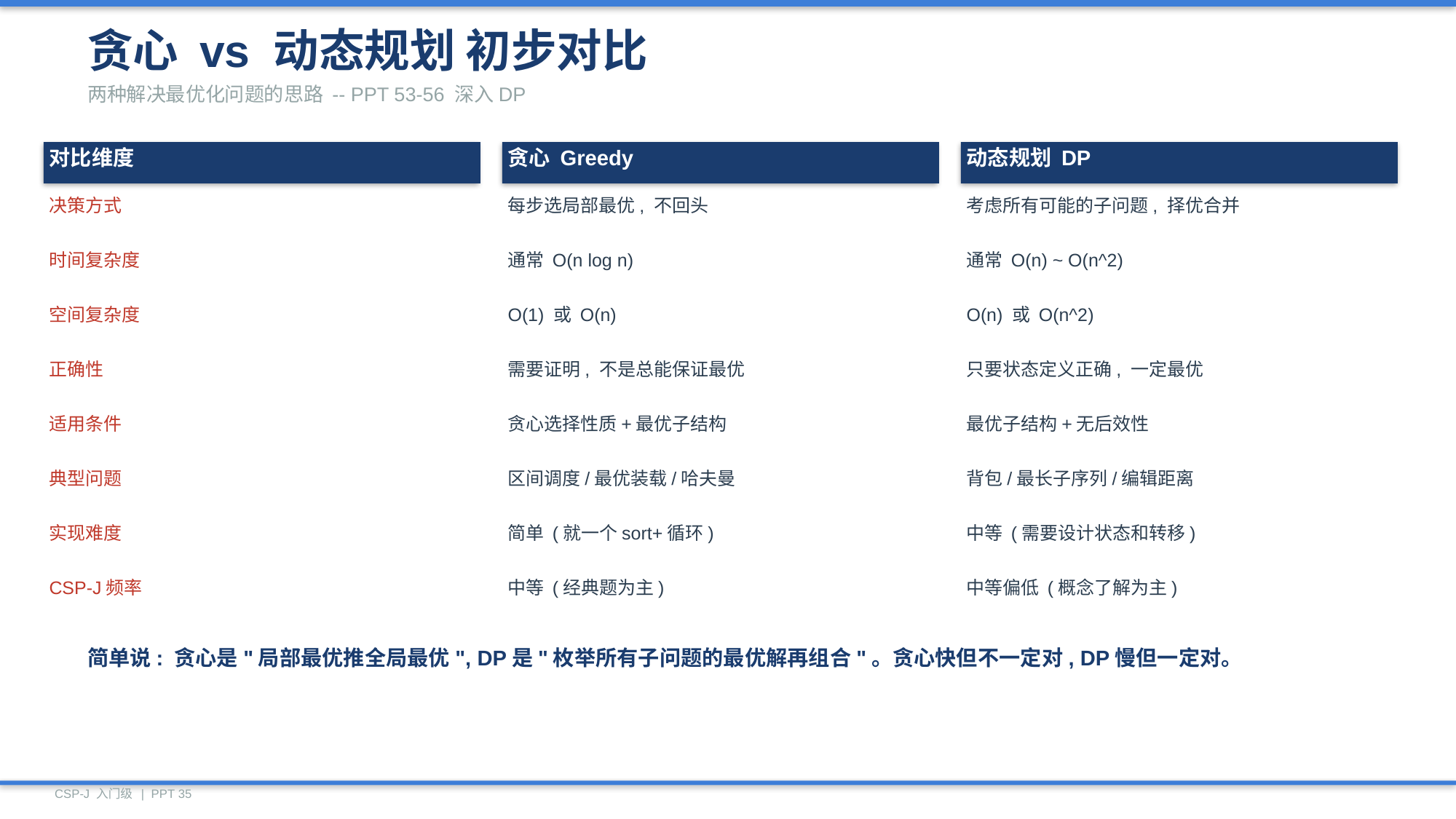

贪心 vs 动态规划 初步对比
两种解决最优化问题的思路 -- PPT 53-56 深入DP

对比维度
贪心 Greedy
动态规划 DP
决策方式
每步选局部最优, 不回头
考虑所有可能的子问题, 择优合并
时间复杂度
通常 O(n log n)
通常 O(n) ~ O(n^2)
空间复杂度
O(1) 或 O(n)
O(n) 或 O(n^2)
正确性
需要证明, 不是总能保证最优
只要状态定义正确, 一定最优
适用条件
贪心选择性质+最优子结构
最优子结构+无后效性
典型问题
区间调度/最优装载/哈夫曼
背包/最长子序列/编辑距离
实现难度
简单 (就一个sort+循环)
中等 (需要设计状态和转移)
CSP-J频率
中等 (经典题为主)
中等偏低 (概念了解为主)
简单说: 贪心是"局部最优推全局最优", DP是"枚举所有子问题的最优解再组合"。贪心快但不一定对, DP慢但一定对。

CSP-J 入门级  |  PPT 35